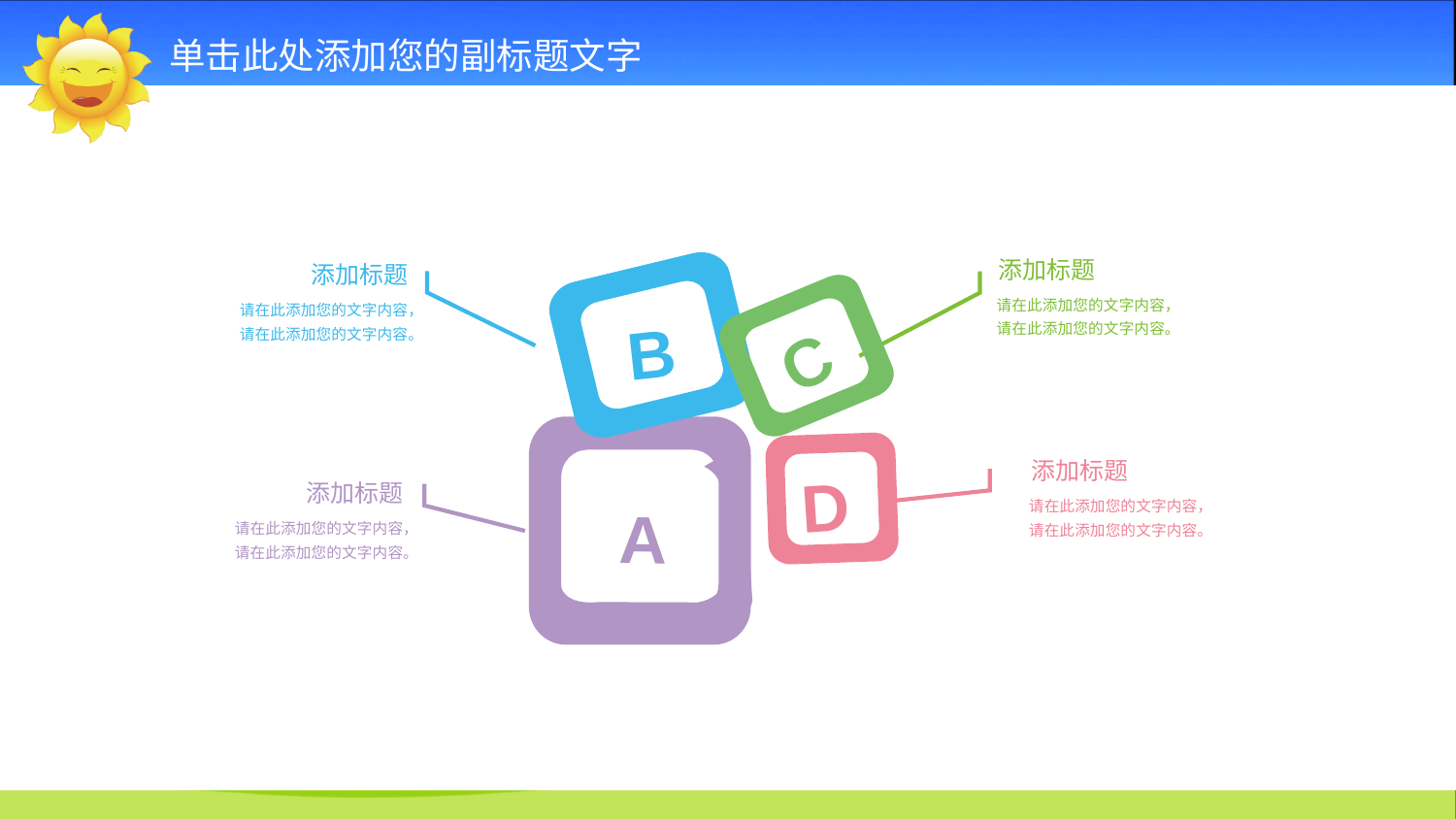

添加标题
添加标题

B

请在此添加您的文字内容，
请在此添加您的文字内容。
请在此添加您的文字内容，
请在此添加您的文字内容。

C

A

D
添加标题

添加标题

请在此添加您的文字内容，
请在此添加您的文字内容。
请在此添加您的文字内容，
请在此添加您的文字内容。